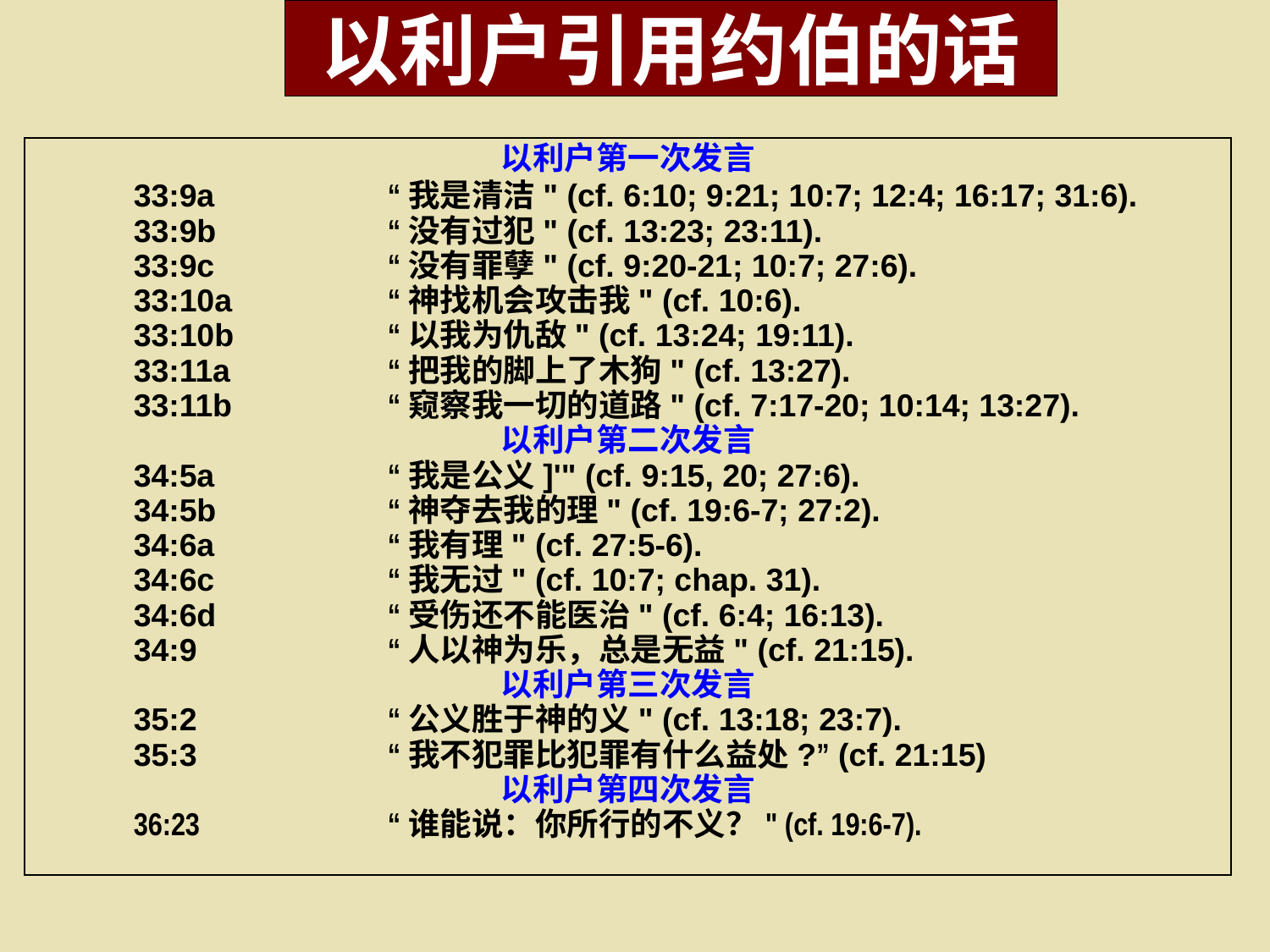

# 以利户引用约伯的话
以利户第一次发言
33:9a 		“我是清洁" (cf. 6:10; 9:21; 10:7; 12:4; 16:17; 31:6).
33:9b 		“没有过犯" (cf. 13:23; 23:11).
33:9c 		“没有罪孽" (cf. 9:20-21; 10:7; 27:6).
33:10a 		“神找机会攻击我" (cf. 10:6).
33:10b 		“以我为仇敌" (cf. 13:24; 19:11).
33:11a 		“把我的脚上了木狗" (cf. 13:27).
33:11b 		“窥察我一切的道路" (cf. 7:17-20; 10:14; 13:27).
以利户第二次发言
34:5a 		“我是公义]'" (cf. 9:15, 20; 27:6).
34:5b		“神夺去我的理" (cf. 19:6-7; 27:2).
34:6a 		“我有理" (cf. 27:5-6).
34:6c 		“我无过" (cf. 10:7; chap. 31).
34:6d 		“受伤还不能医治" (cf. 6:4; 16:13).
34:9 		“人以神为乐，总是无益" (cf. 21:15).
以利户第三次发言
35:2 		“公义胜于神的义" (cf. 13:18; 23:7).
35:3 		“我不犯罪比犯罪有什么益处?” (cf. 21:15)
以利户第四次发言
36:23 		“谁能说：你所行的不义？" (cf. 19:6-7).